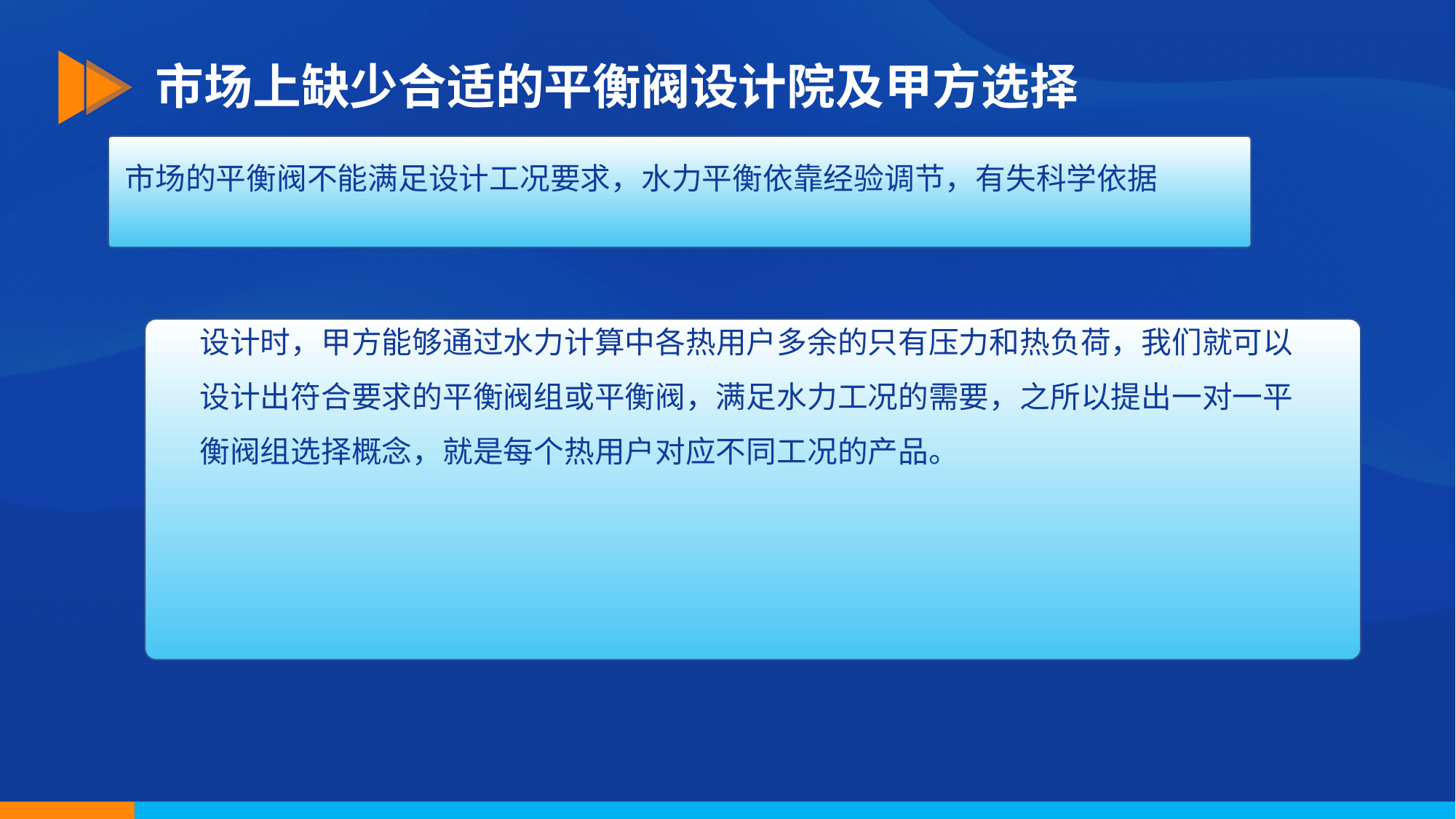

市场上缺少合适的平衡阀设计院及甲方选择

市场的平衡阀不能满足设计工况要求，水力平衡依靠经验调节，有失科学依据
设计时，甲方能够通过水力计算中各热用户多余的只有压力和热负荷，我们就可以设计出符合要求的平衡阀组或平衡阀，满足水力工况的需要，之所以提出一对一平衡阀组选择概念，就是每个热用户对应不同工况的产品。